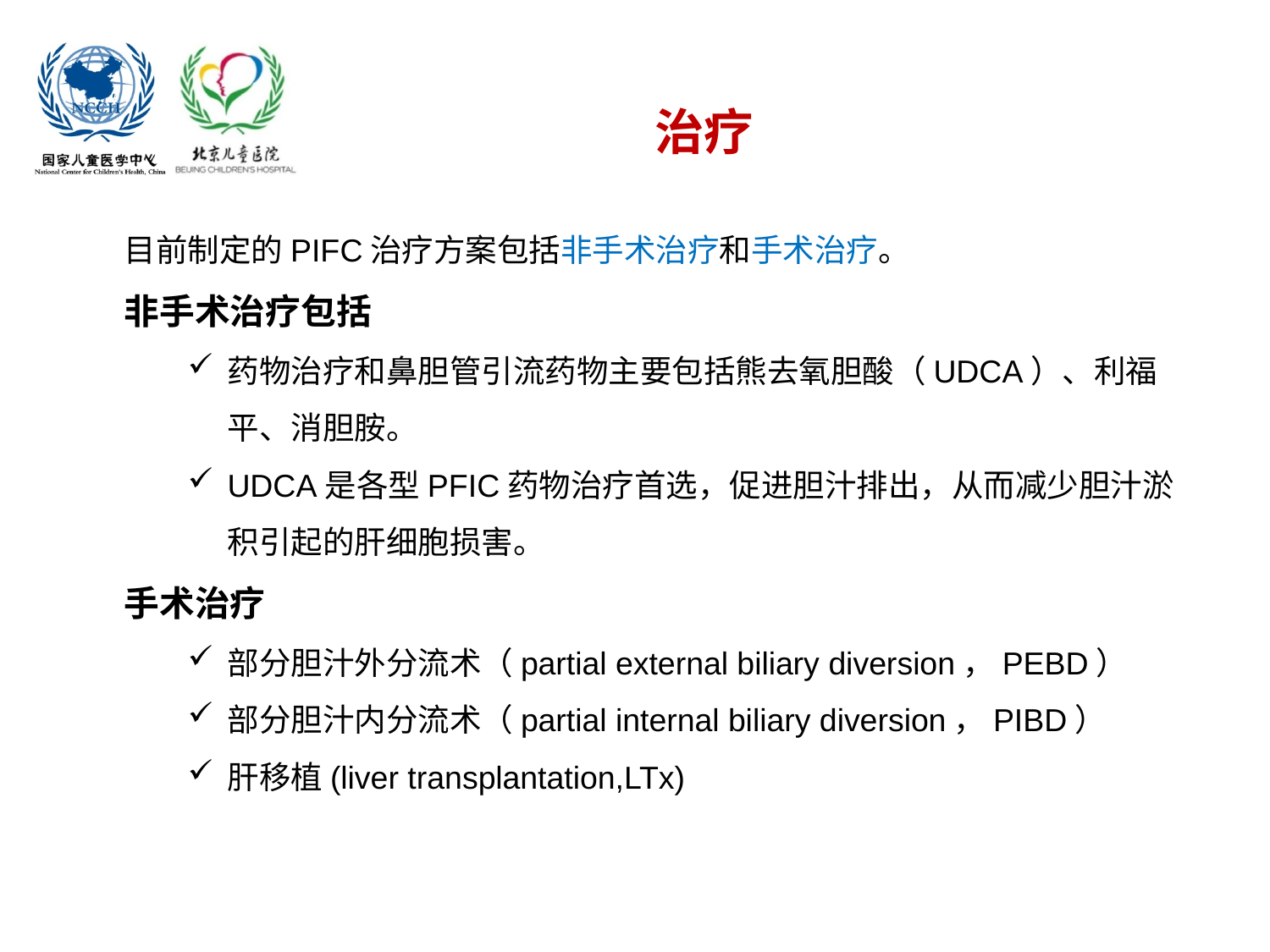

治疗
目前制定的PIFC治疗方案包括非手术治疗和手术治疗。
非手术治疗包括
药物治疗和鼻胆管引流药物主要包括熊去氧胆酸（UDCA）、利福平、消胆胺。
UDCA是各型PFIC药物治疗首选，促进胆汁排出，从而减少胆汁淤积引起的肝细胞损害。
手术治疗
部分胆汁外分流术（partial external biliary diversion，PEBD）
部分胆汁内分流术（partial internal biliary diversion，PIBD）
肝移植(liver transplantation,LTx)